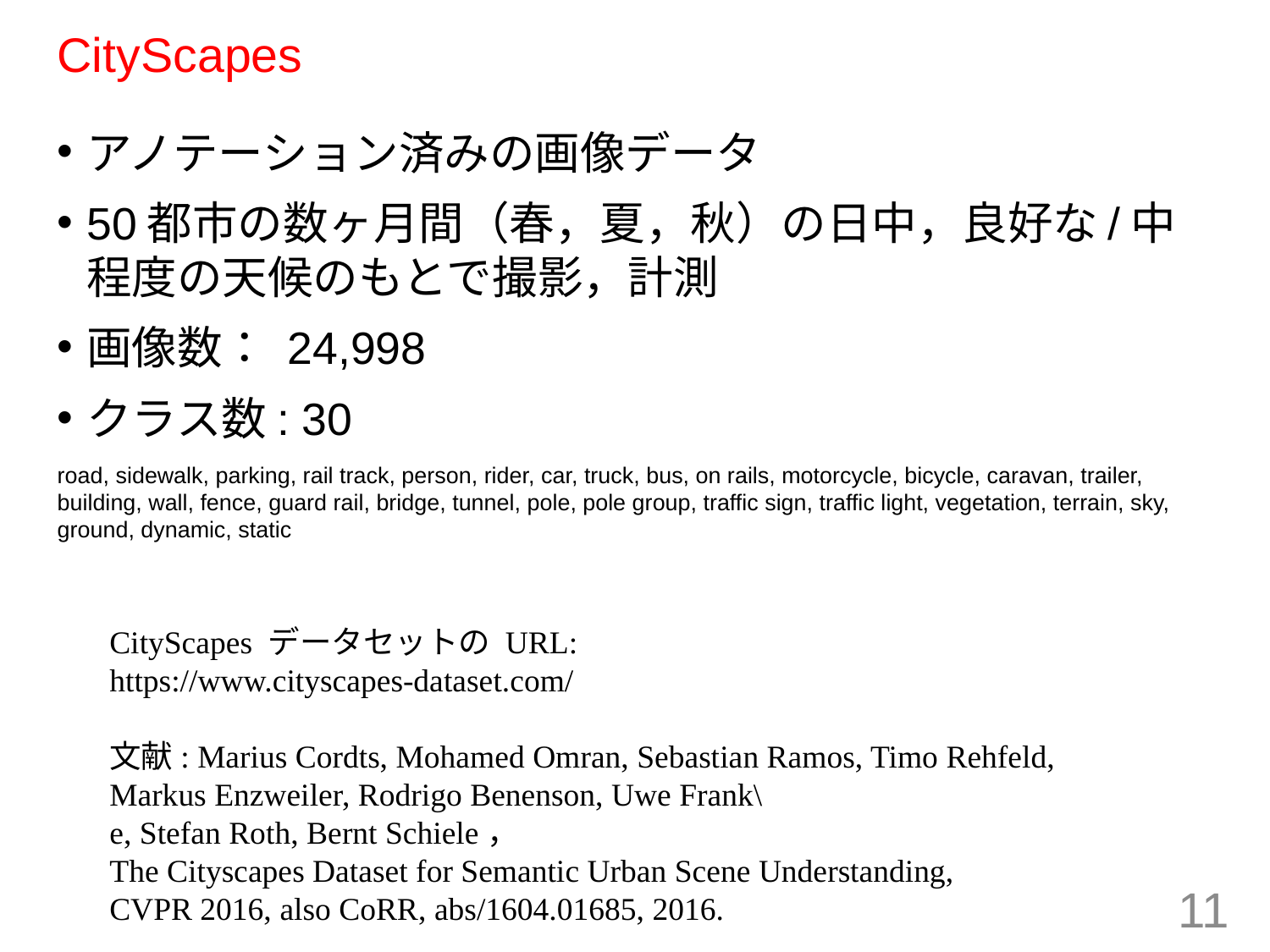

# CityScapes
アノテーション済みの画像データ
50都市の数ヶ月間（春，夏，秋）の日中，良好な/中程度の天候のもとで撮影，計測
画像数： 24,998
クラス数: 30
road, sidewalk, parking, rail track, person, rider, car, truck, bus, on rails, motorcycle, bicycle, caravan, trailer, building, wall, fence, guard rail, bridge, tunnel, pole, pole group, traffic sign, traffic light, vegetation, terrain, sky, ground, dynamic, static

CityScapes データセットの URL:
https://www.cityscapes-dataset.com/

文献: Marius Cordts, Mohamed Omran, Sebastian Ramos, Timo Rehfeld, Markus Enzweiler, Rodrigo Benenson, Uwe Frank\
e, Stefan Roth, Bernt Schiele，
The Cityscapes Dataset for Semantic Urban Scene Understanding,
CVPR 2016, also CoRR, abs/1604.01685, 2016.

11